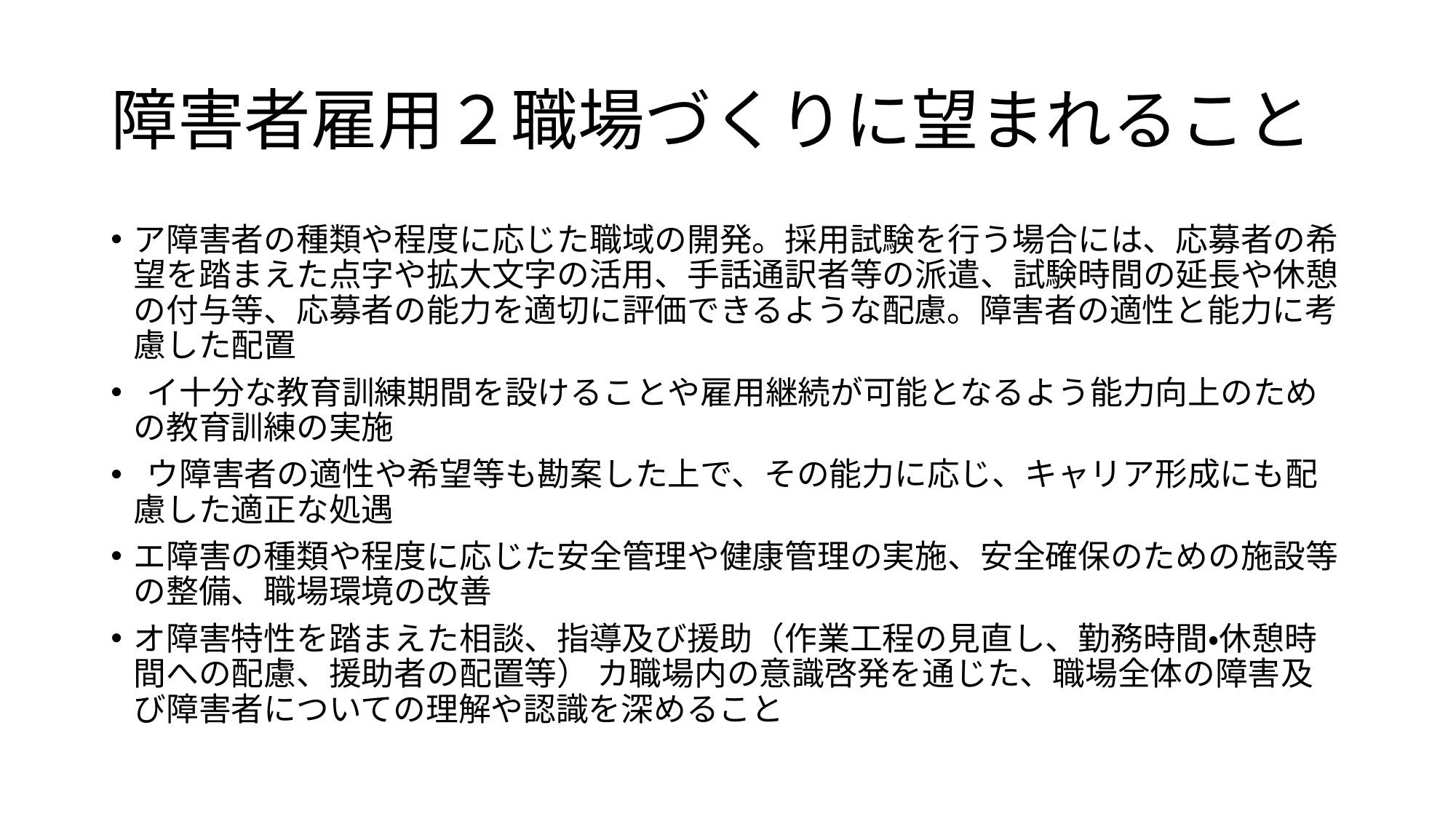

# 障害者雇用２職場づくりに望まれること
ア障害者の種類や程度に応じた職域の開発。採用試験を行う場合には、応募者の希望を踏まえた点字や拡大文字の活用、手話通訳者等の派遣、試験時間の延長や休憩の付与等、応募者の能力を適切に評価できるような配慮。障害者の適性と能力に考慮した配置
 イ十分な教育訓練期間を設けることや雇用継続が可能となるよう能力向上のための教育訓練の実施
 ウ障害者の適性や希望等も勘案した上で、その能力に応じ、キャリア形成にも配慮した適正な処遇
エ障害の種類や程度に応じた安全管理や健康管理の実施、安全確保のための施設等の整備、職場環境の改善
オ障害特性を踏まえた相談、指導及び援助（作業工程の見直し、勤務時間・休憩時間への配慮、援助者の配置等） カ職場内の意識啓発を通じた、職場全体の障害及び障害者についての理解や認識を深めること